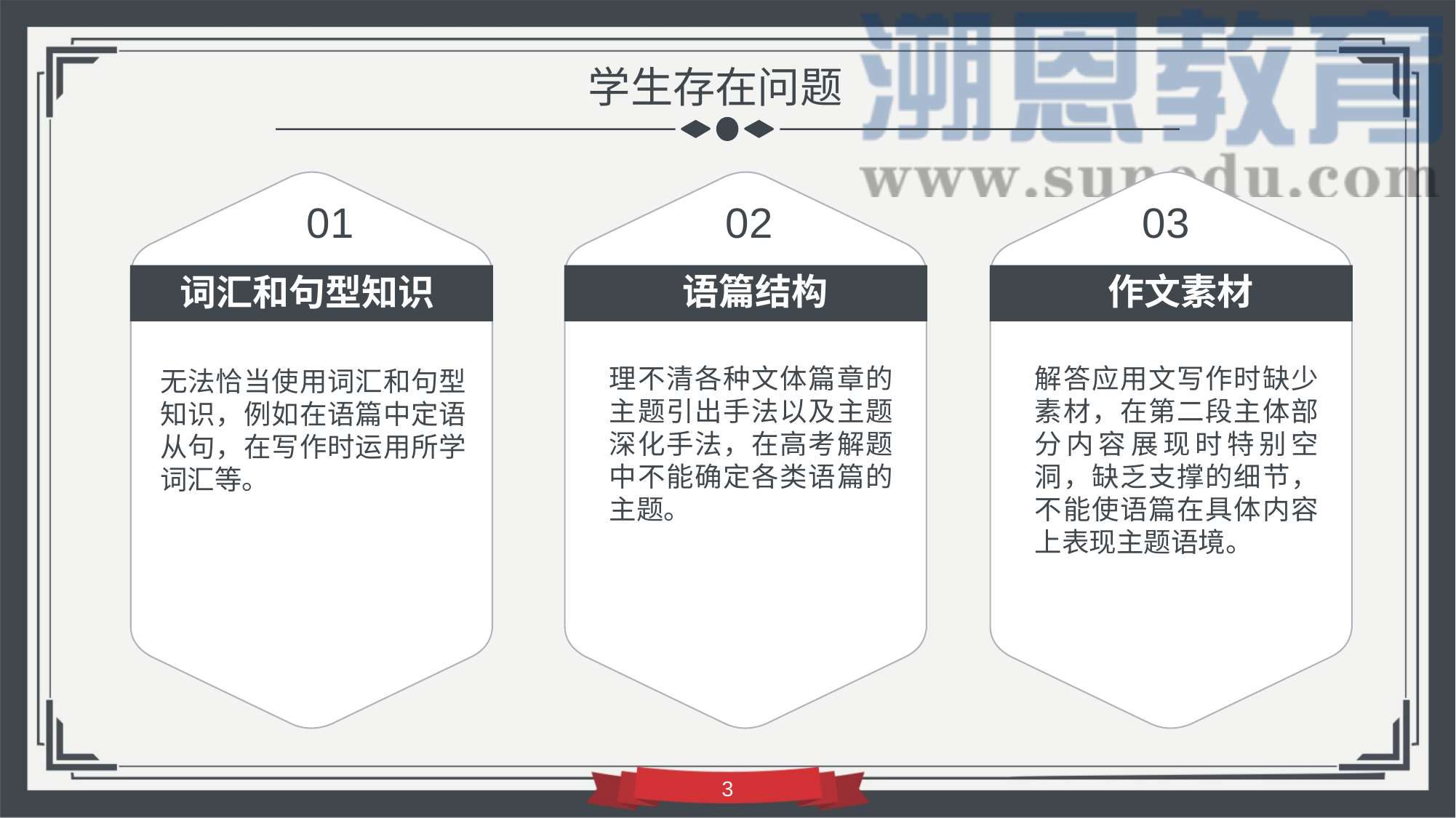

学生存在问题

02
03
01
语篇结构
作文素材
词汇和句型知识

理不清各种文体篇章的主题引出手法以及主题深化手法，在高考解题中不能确定各类语篇的主题。
解答应用文写作时缺少素材，在第二段主体部分内容展现时特别空洞，缺乏支撑的细节，不能使语篇在具体内容上表现主题语境。
无法恰当使用词汇和句型知识，例如在语篇中定语从句，在写作时运用所学词汇等。